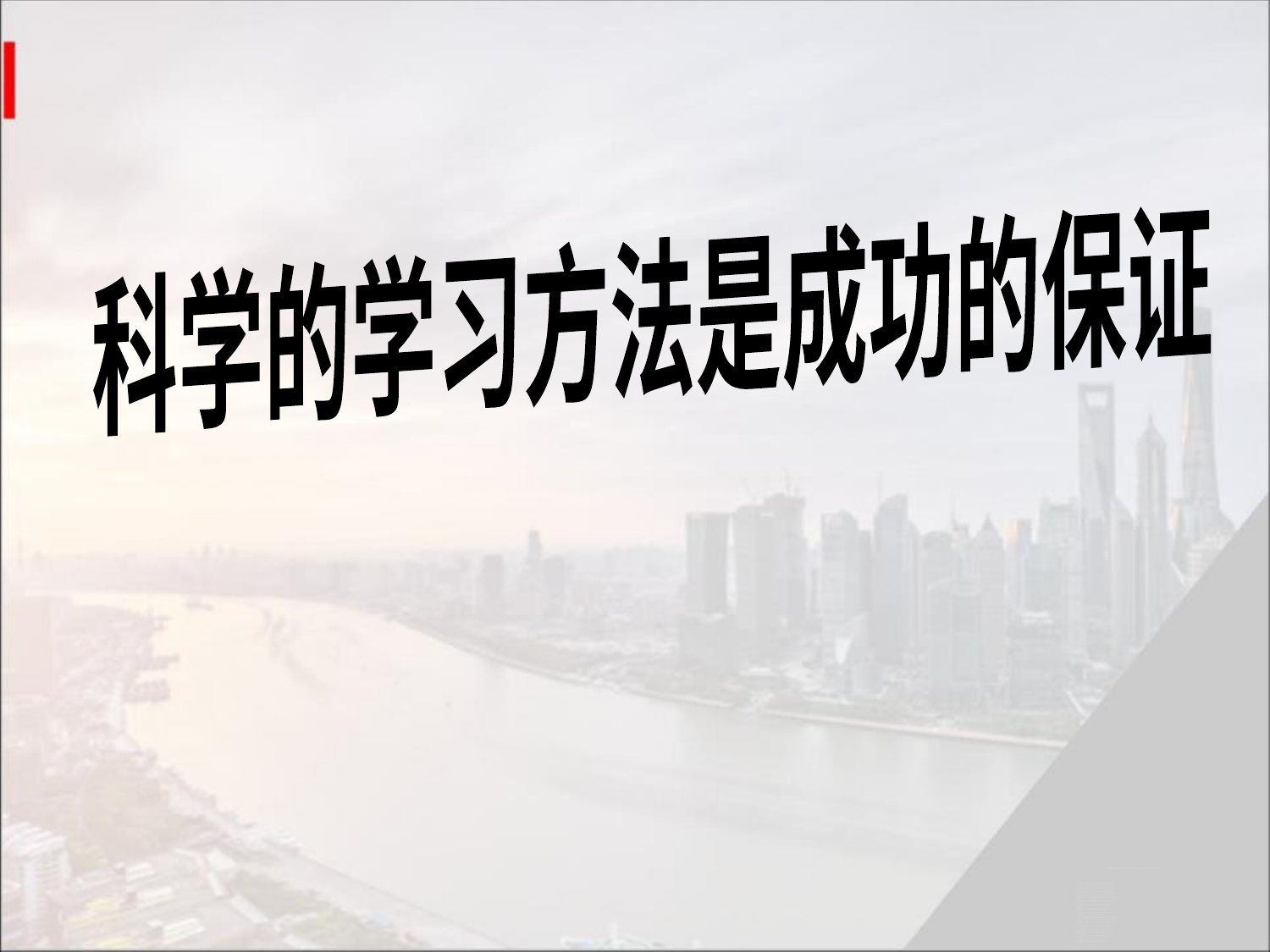

科学的学习方法是成功的保证

 郑州联盛桑拿泳池设备工程有限公司http://www.lssngc.com/index.html
关于联盛http://www.lssngc.com/content/about.html
公司简介http://www.lssngc.com/content/about.html
企业文化http://www.lssngc.com/content/culture.html
发展历程http://www.lssngc.com/content/fazhan.html
服务范围http://www.lssngc.com/fuwu/fgongnuan.html
泳池水处理工程http://www.lssngc.com/fuwu/fyongchi.html
水上乐园工程http://www.lssngc.com/fuwu/fleyuan.html
桑拿水疗工程http://www.lssngc.com/fuwu/fsangna.html
供暖热水工程http://www.lssngc.com/fuwu/fgongnuan.html
解决方案http://www.lssngc.com/plan/pgongnuan.html
科学策划http://www.lssngc.com/plan/pgongnuan.html
专业设计http://www.lssngc.com/plan/pyongchi.html
精细施工http://www.lssngc.com/plan/shigong.html
售后服务http://www.lssngc.com/plan/fuwu.html
产品设备http://www.lssngc.com/plan/shebei.html
工程案例http://www.lssngc.com/cases/0.html
泳池水处理工程案例http://www.lssngc.com/cases/6.html
水上乐园工程案例http://www.lssngc.com/cases/12.html
桑拿水疗工程案例http://www.lssngc.com/cases/13.html
供暖热水工程案例http://www.lssngc.com/cases/5.html
产品中心http://www.lssngc.com/goods/0.html
泳池水处理设备http://www.lssngc.com/goods/15.html
水上乐园设备http://www.lssngc.com/goods/8.html
桑拿水疗设备http://www.lssngc.com/goods/14.html
供暖热水设备http://www.lssngc.com/goods/16.html
温泉汗蒸设备http://www.lssngc.com/goods/7.html
新闻资讯http://www.lssngc.com/news/0.html
公司新闻http://www.lssngc.com/news/10.html
行业新闻http://www.lssngc.com/news/9.html